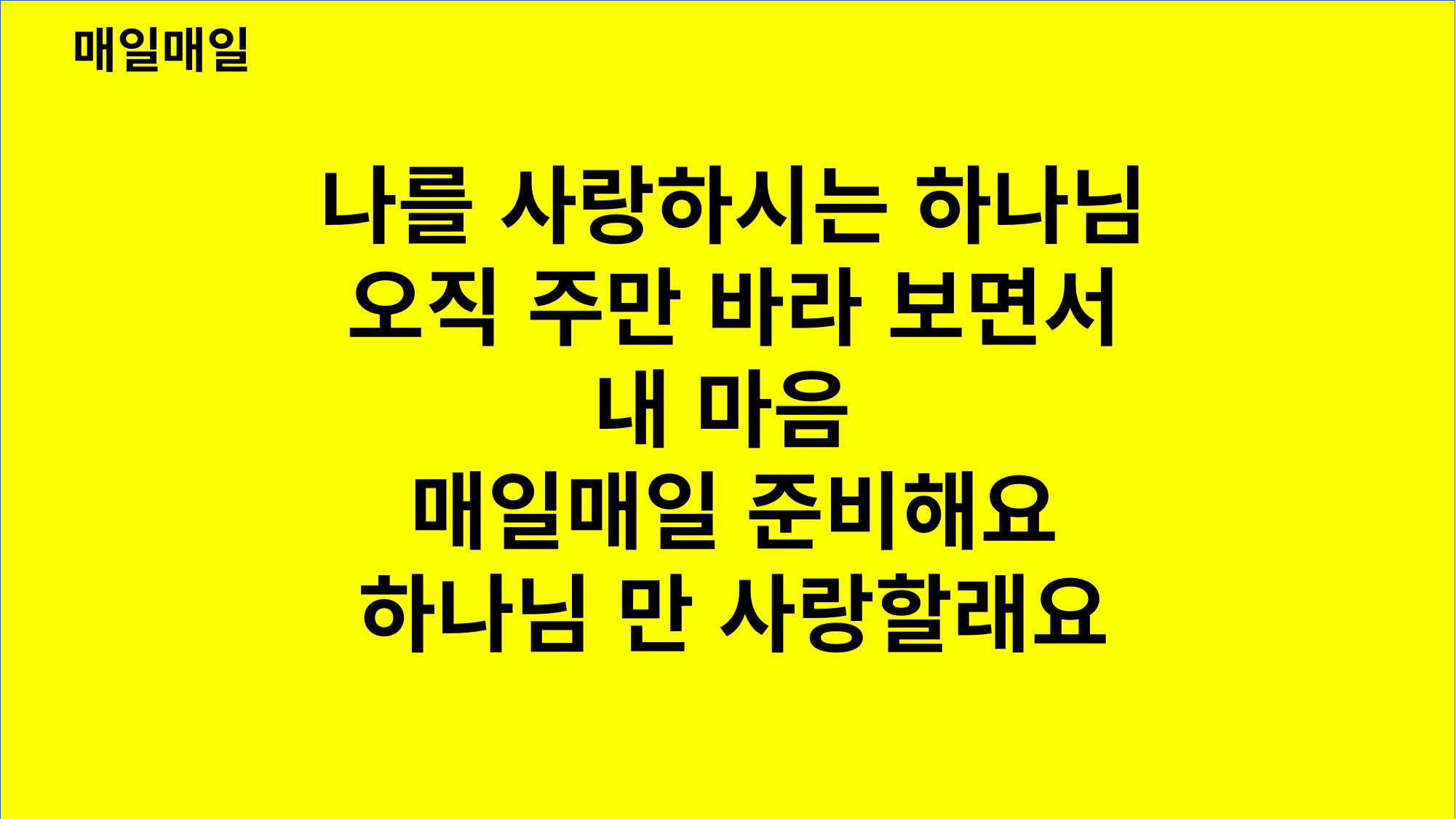

매일매일
나를 사랑하시는 하나님
오직 주만 바라 보면서
내 마음
매일매일 준비해요
하나님 만 사랑할래요